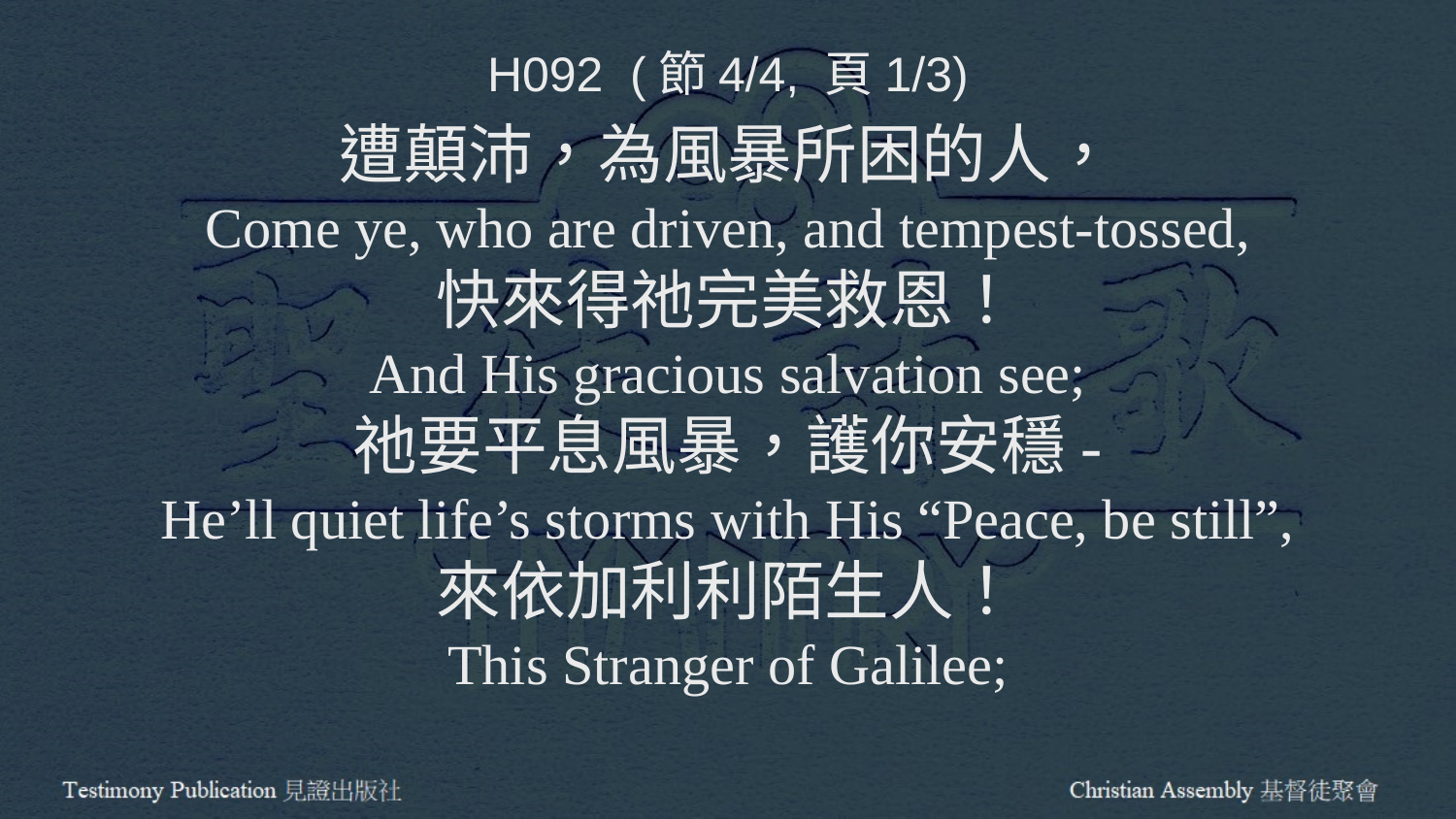

H092  (節4/4, 頁1/3)
遭顛沛，為風暴所困的人，
Come ye, who are driven, and tempest-tossed,
快來得祂完美救恩！
And His gracious salvation see;
祂要平息風暴，護你安穩-
He’ll quiet life’s storms with His “Peace, be still”,
來依加利利陌生人！
This Stranger of Galilee;